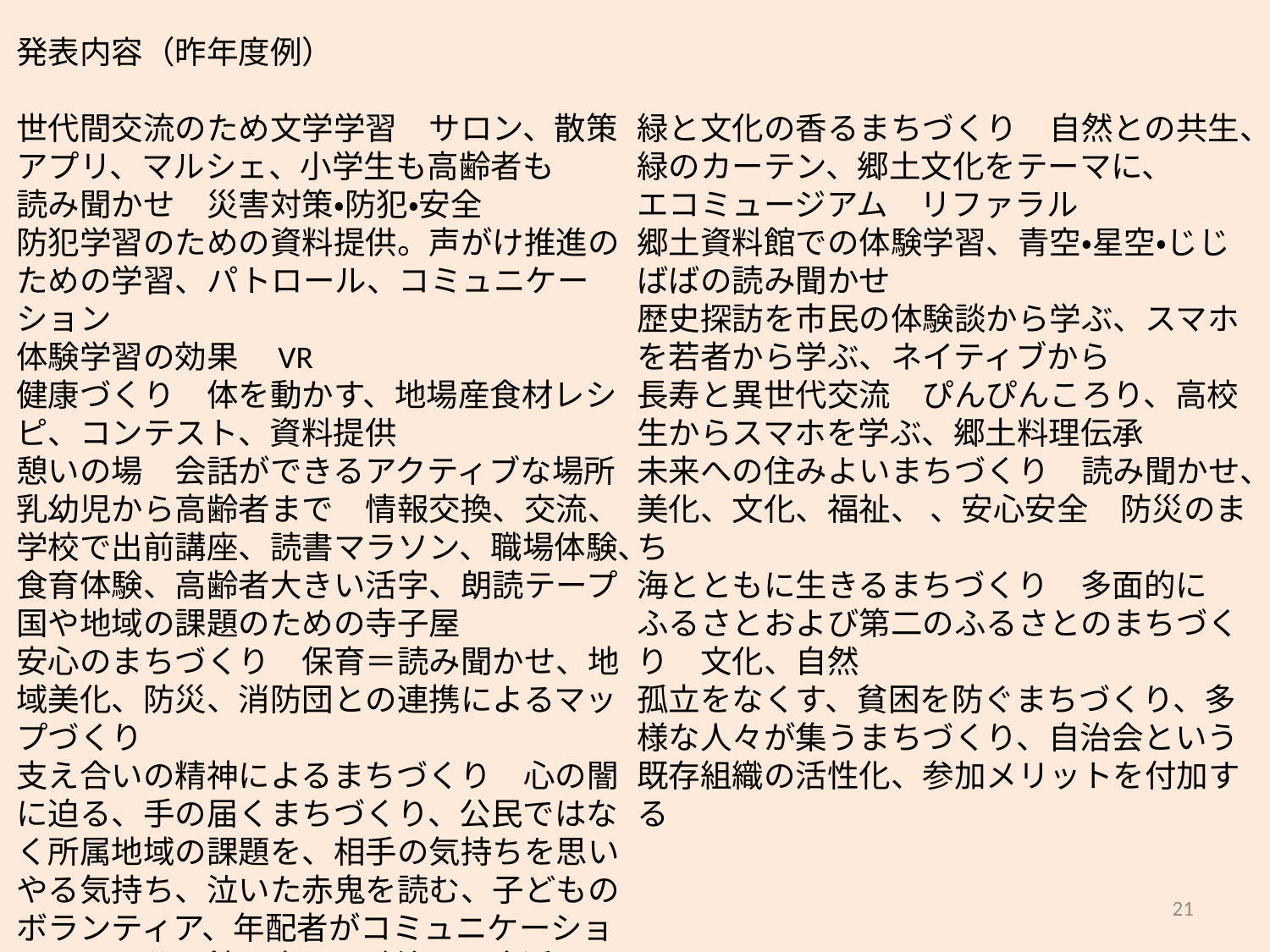

発表内容（昨年度例）

世代間交流のため文学学習　サロン、散策アプリ、マルシェ、小学生も高齢者も
読み聞かせ　災害対策・防犯・安全
防犯学習のための資料提供。声がけ推進のための学習、パトロール、コミュニケーション
体験学習の効果　VR
健康づくり　体を動かす、地場産食材レシピ、コンテスト、資料提供
憩いの場　会話ができるアクティブな場所
乳幼児から高齢者まで　情報交換、交流、学校で出前講座、読書マラソン、職場体験、食育体験、高齢者大きい活字、朗読テープ
国や地域の課題のための寺子屋
安心のまちづくり　保育＝読み聞かせ、地域美化、防災、消防団との連携によるマップづくり
支え合いの精神によるまちづくり　心の闇に迫る、手の届くまちづくり、公民ではなく所属地域の課題を、相手の気持ちを思いやる気持ち、泣いた赤鬼を読む、子どものボランティア、年配者がコミュニケーションできる公民館、大きな政治より身近なまちづくり

緑と文化の香るまちづくり　自然との共生、緑のカーテン、郷土文化をテーマに、
エコミュージアム　リファラル
郷土資料館での体験学習、青空・星空・じじばばの読み聞かせ
歴史探訪を市民の体験談から学ぶ、スマホを若者から学ぶ、ネイティブから
長寿と異世代交流　ぴんぴんころり、高校生からスマホを学ぶ、郷土料理伝承
未来への住みよいまちづくり　読み聞かせ、美化、文化、福祉、 、安心安全　防災のまち
海とともに生きるまちづくり　多面的に
ふるさとおよび第二のふるさとのまちづくり　文化、自然
孤立をなくす、貧困を防ぐまちづくり、多様な人々が集うまちづくり、自治会という既存組織の活性化、参加メリットを付加する
21